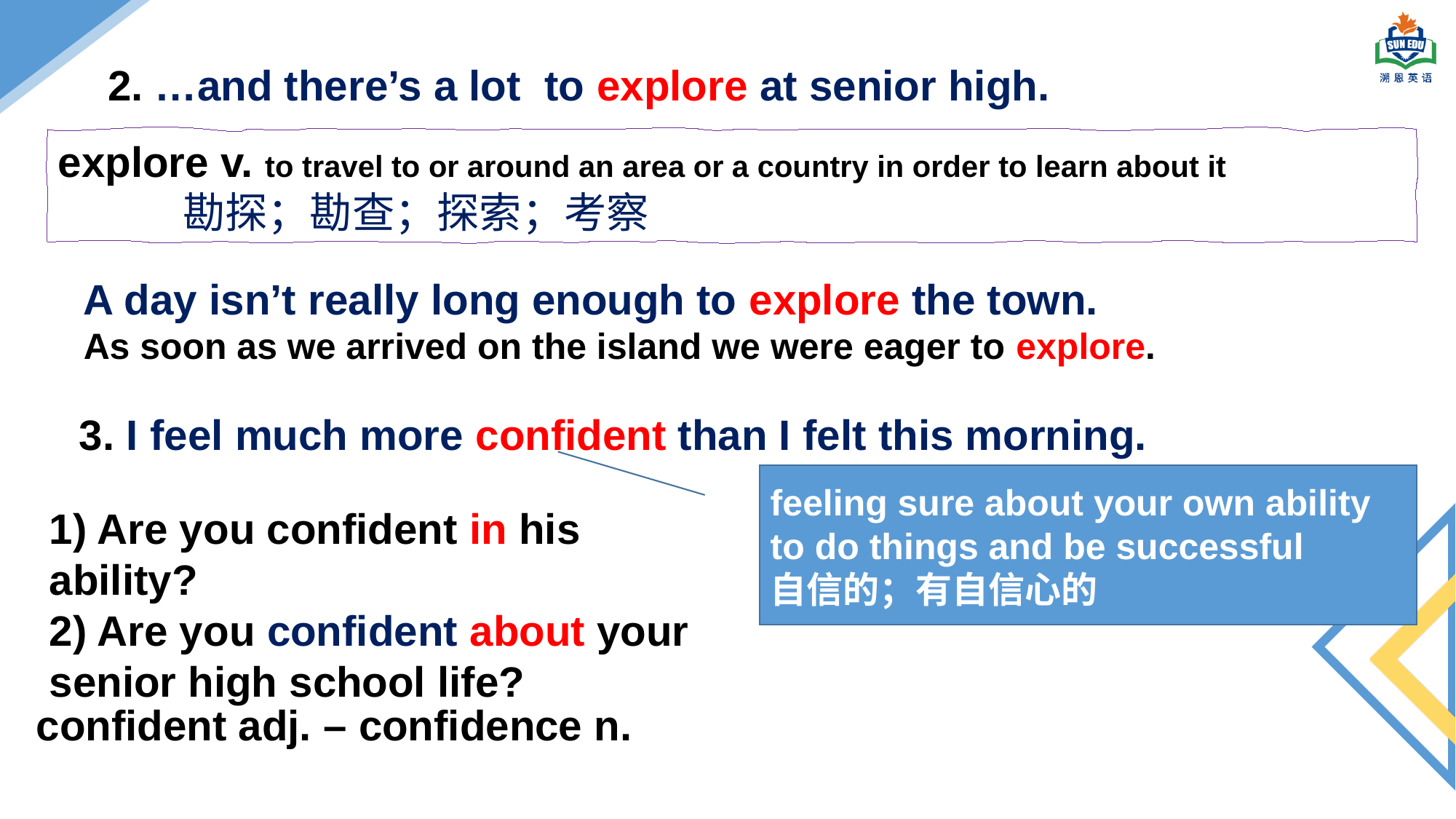

2. …and there’s a lot  to explore at senior high.
explore v. to travel to or around an area or a country in order to learn about it
                 勘探；勘查；探索；考察
A day isn’t really long enough to explore the town.
As soon as we arrived on the island we were eager to explore.
3. I feel much more confident than I felt this morning.
feeling sure about your own ability to do things and be successful
自信的；有自信心的
1) Are you confident in his ability?
2) Are you confident about your senior high school life?
confident adj. – confidence n.